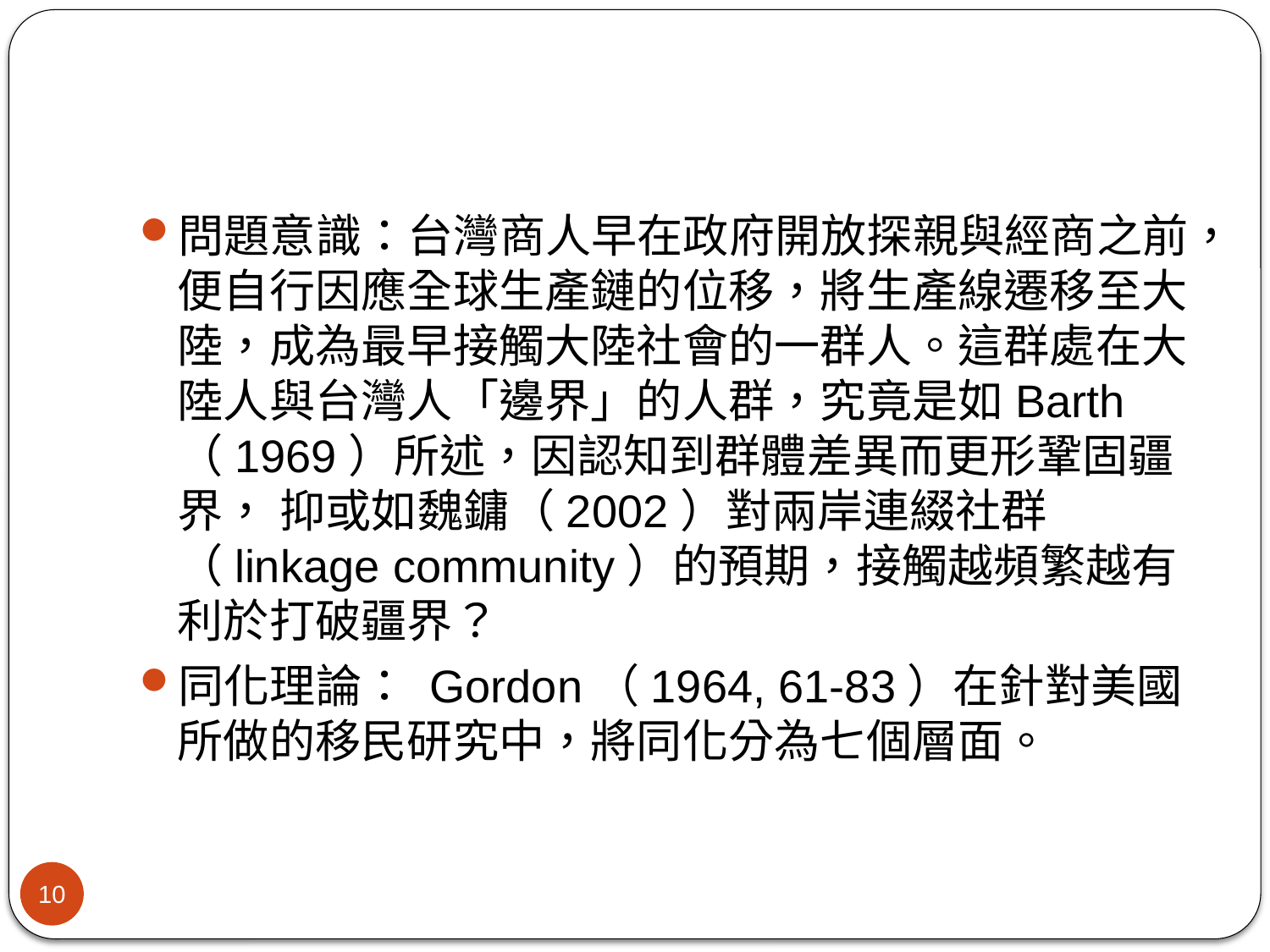

#
問題意識：台灣商人早在政府開放探親與經商之前，便自行因應全球生產鏈的位移，將生產線遷移至大陸，成為最早接觸大陸社會的一群人。這群處在大陸人與台灣人「邊界」的人群，究竟是如Barth（1969）所述，因認知到群體差異而更形鞏固疆界， 抑或如魏鏞（2002）對兩岸連綴社群（linkage community）的預期，接觸越頻繁越有利於打破疆界？
同化理論： Gordon（1964, 61-83）在針對美國所做的移民研究中，將同化分為七個層面。
10